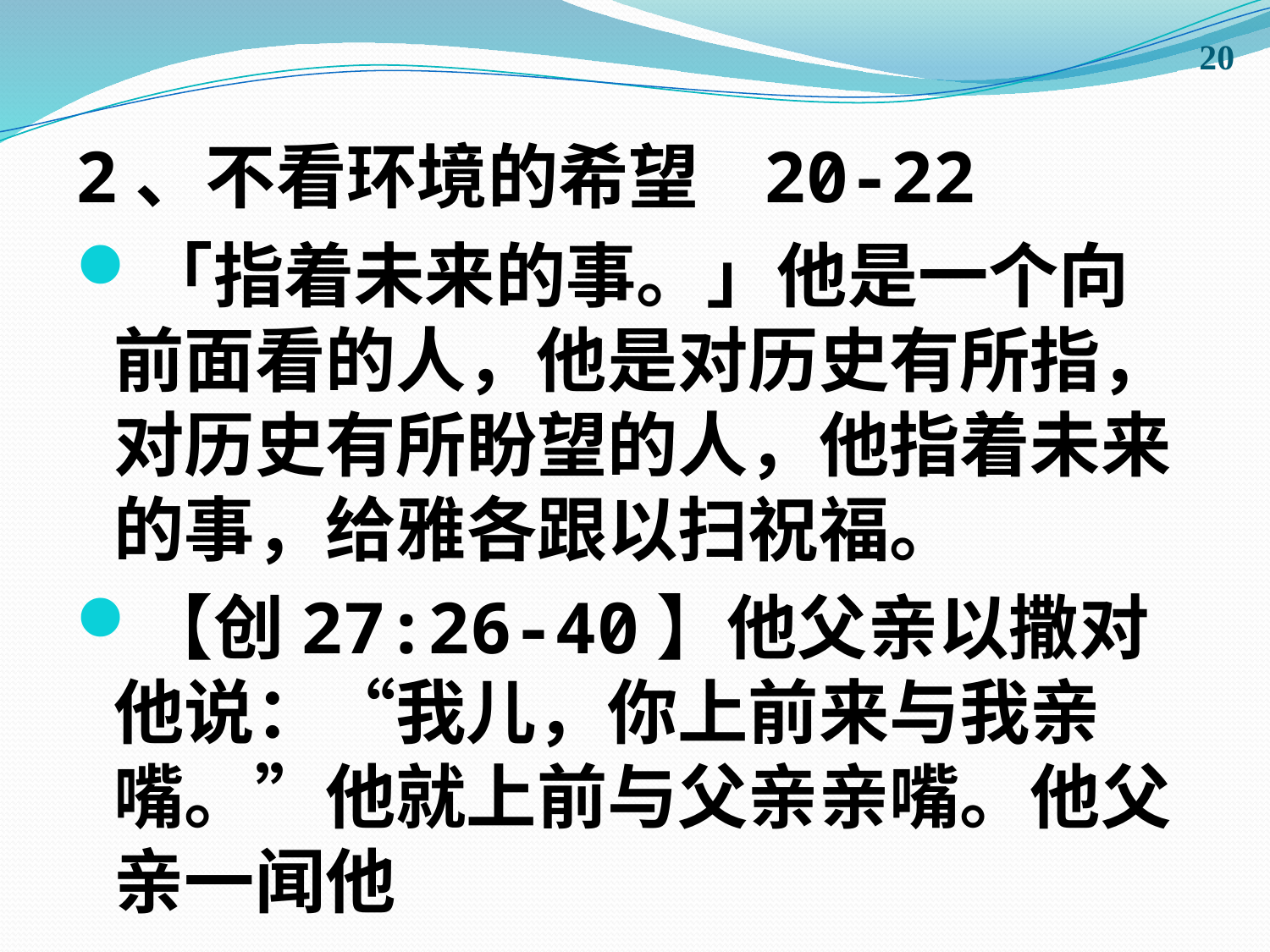

20
2、不看环境的希望   20-22
「指着未来的事。」他是一个向前面看的人，他是对历史有所指，对历史有所盼望的人，他指着未来的事，给雅各跟以扫祝福。
【创27:26-40】他父亲以撒对他说：“我儿，你上前来与我亲嘴。”他就上前与父亲亲嘴。他父亲一闻他